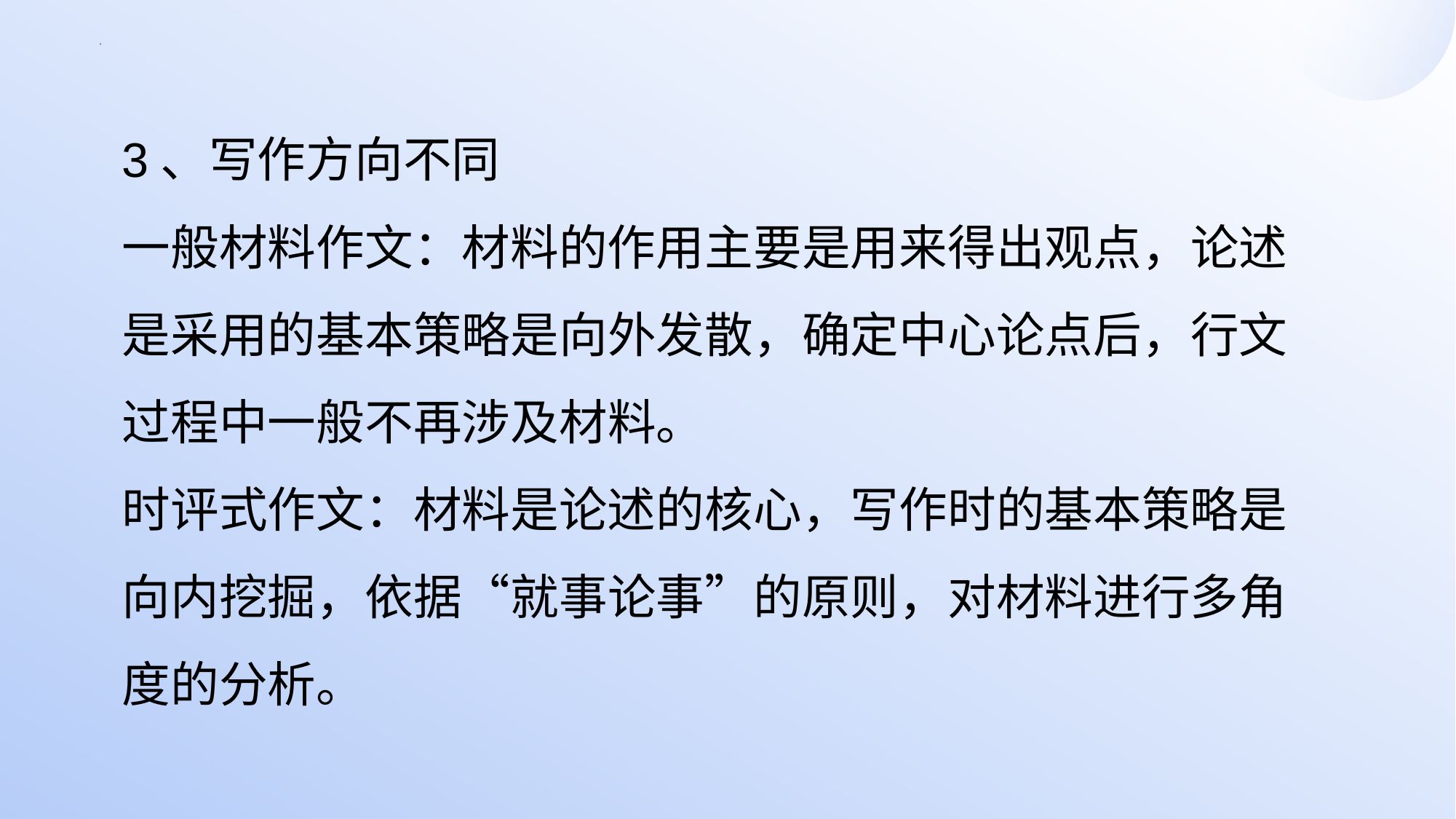

3、写作方向不同
一般材料作文：材料的作用主要是用来得出观点，论述是采用的基本策略是向外发散，确定中心论点后，行文过程中一般不再涉及材料。
时评式作文：材料是论述的核心，写作时的基本策略是向内挖掘，依据“就事论事”的原则，对材料进行多角度的分析。